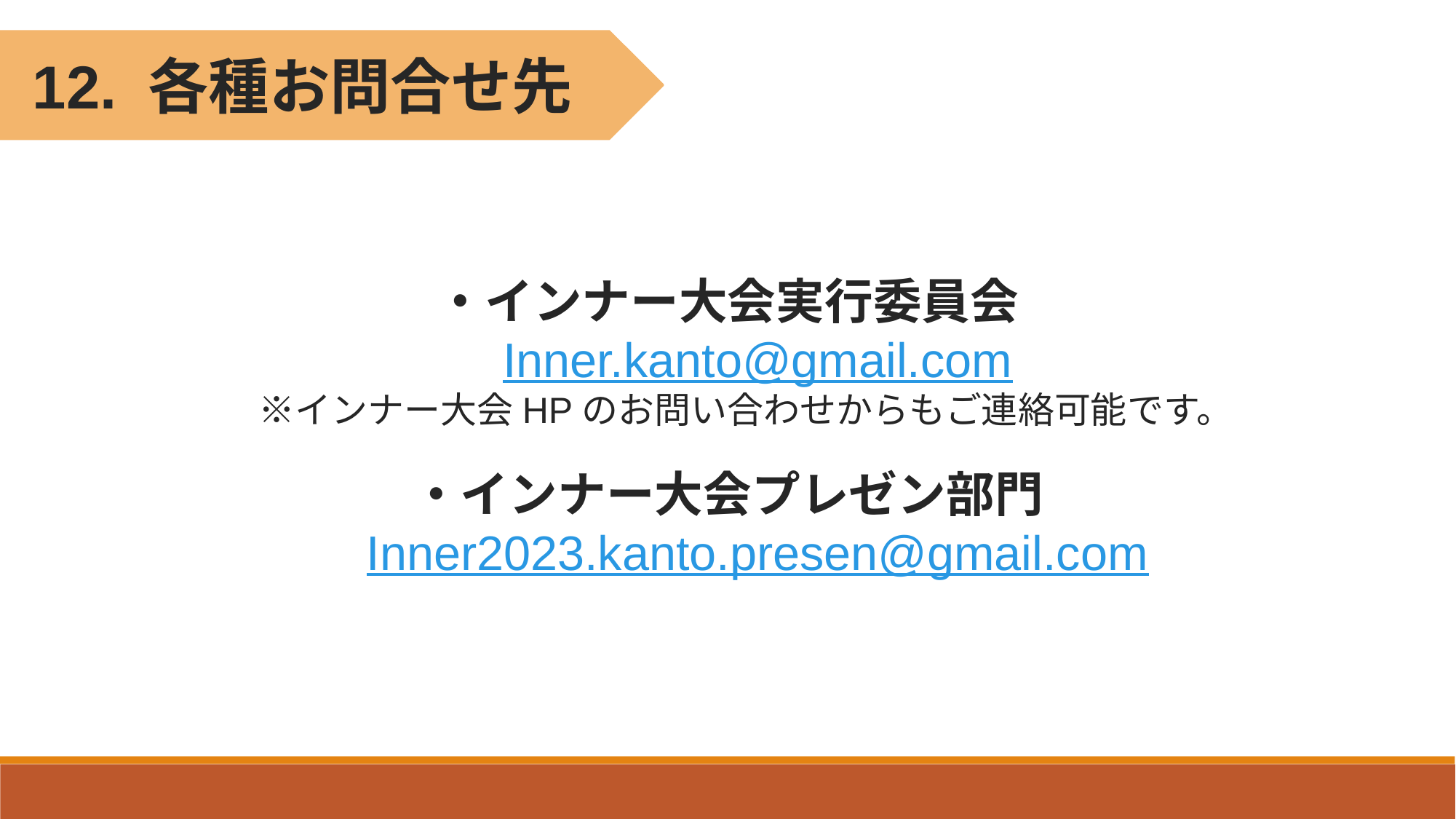

12. 各種お問合せ先
・インナー大会実行委員会
　Inner.kanto@gmail.com
　※インナー大会HPのお問い合わせからもご連絡可能です。

・インナー大会プレゼン部門
　Inner2023.kanto.presen@gmail.com